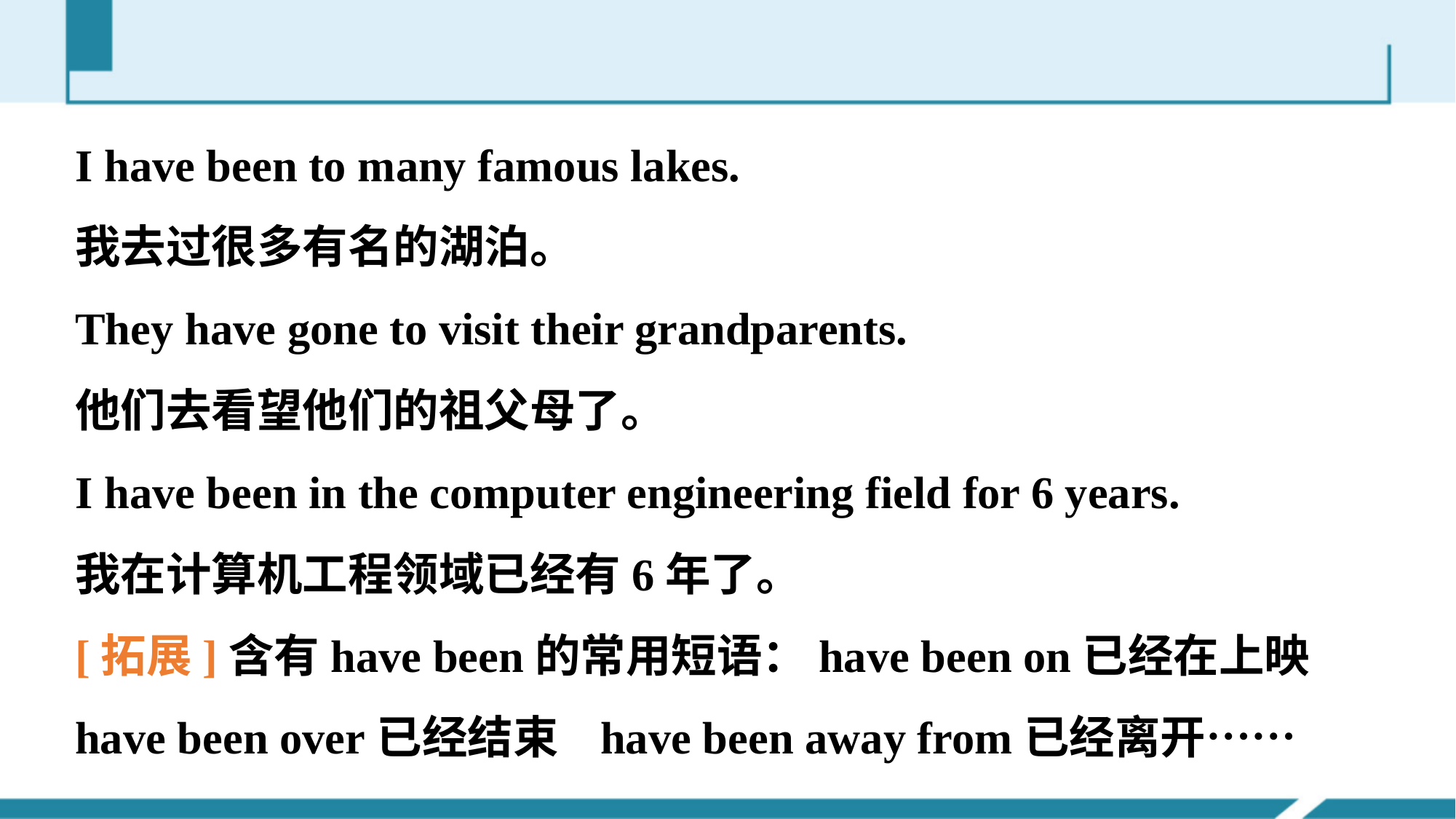

I have been to many famous lakes.
我去过很多有名的湖泊。
They have gone to visit their grandparents.
他们去看望他们的祖父母了。
I have been in the computer engineering field for 6 years.
我在计算机工程领域已经有6年了。
[拓展]含有have been的常用短语：have been on已经在上映
have been over已经结束   have been away from已经离开……